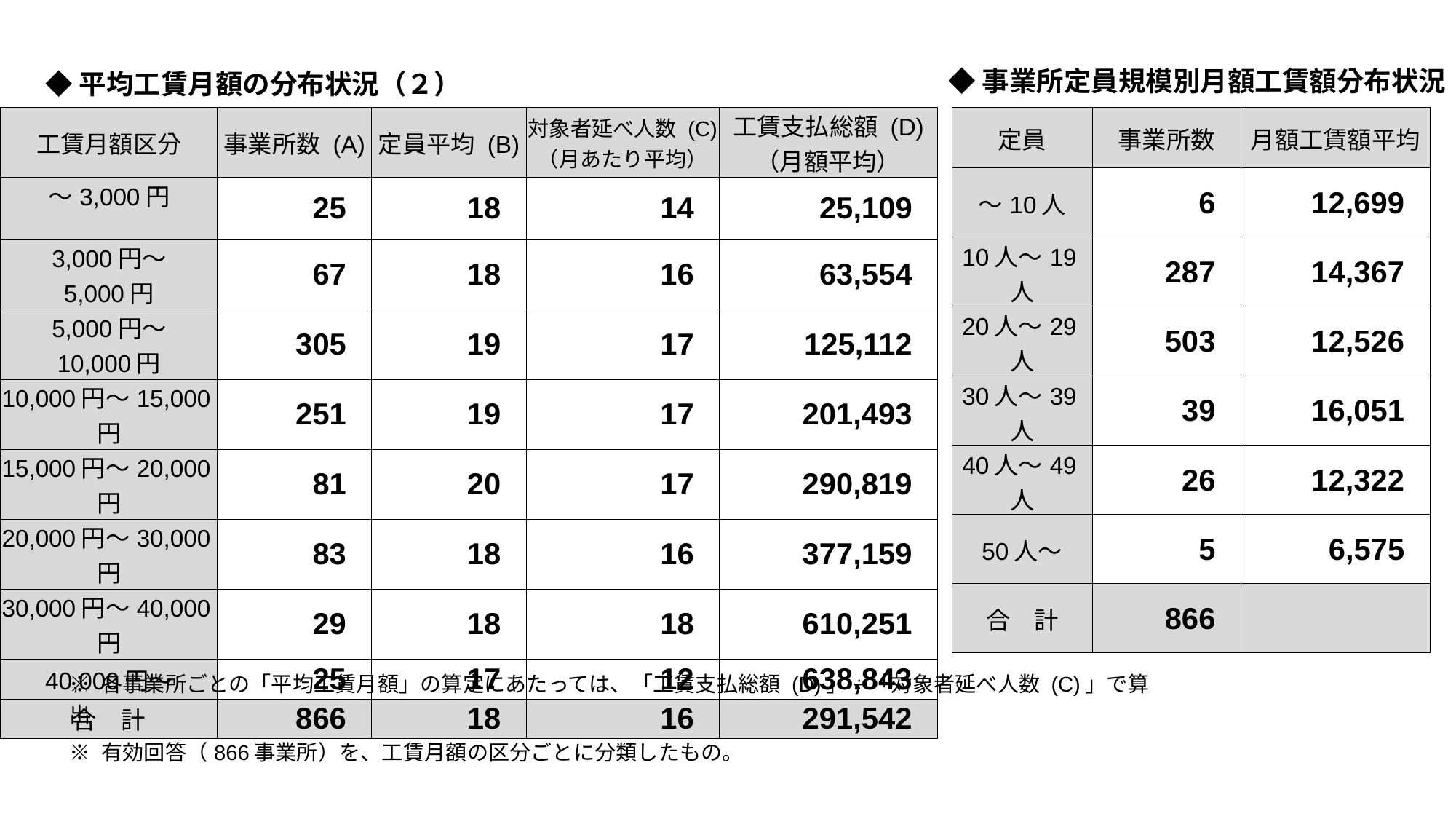

◆事業所定員規模別月額工賃額分布状況
◆平均工賃月額の分布状況（２）
| 工賃月額区分 | 事業所数 (A) | 定員平均 (B) | 対象者延べ人数 (C) （月あたり平均） | 工賃支払総額 (D) （月額平均） |
| --- | --- | --- | --- | --- |
| ～3,000円 | 25 | 18 | 14 | 25,109 |
| 3,000円～ 5,000円 | 67 | 18 | 16 | 63,554 |
| 5,000円～ 10,000円 | 305 | 19 | 17 | 125,112 |
| 10,000円～15,000円 | 251 | 19 | 17 | 201,493 |
| 15,000円～20,000円 | 81 | 20 | 17 | 290,819 |
| 20,000円～30,000円 | 83 | 18 | 16 | 377,159 |
| 30,000円～40,000円 | 29 | 18 | 18 | 610,251 |
| 40,000円～ | 25 | 17 | 12 | 638,843 |
| 合　計 | 866 | 18 | 16 | 291,542 |
| 定員 | 事業所数 | 月額工賃額平均 |
| --- | --- | --- |
| ～10人 | 6 | 12,699 |
| 10人～19人 | 287 | 14,367 |
| 20人～29人 | 503 | 12,526 |
| 30人～39人 | 39 | 16,051 |
| 40人～49人 | 26 | 12,322 |
| 50人～ | 5 | 6,575 |
| 合　計 | 866 |  |
| ※ 各事業所ごとの「平均工賃月額」の算定にあたっては、「工賃支払総額 (D)」÷「対象者延べ人数 (C)」で算出 |
| --- |
| ※ 有効回答（866事業所）を、工賃月額の区分ごとに分類したもの。 |